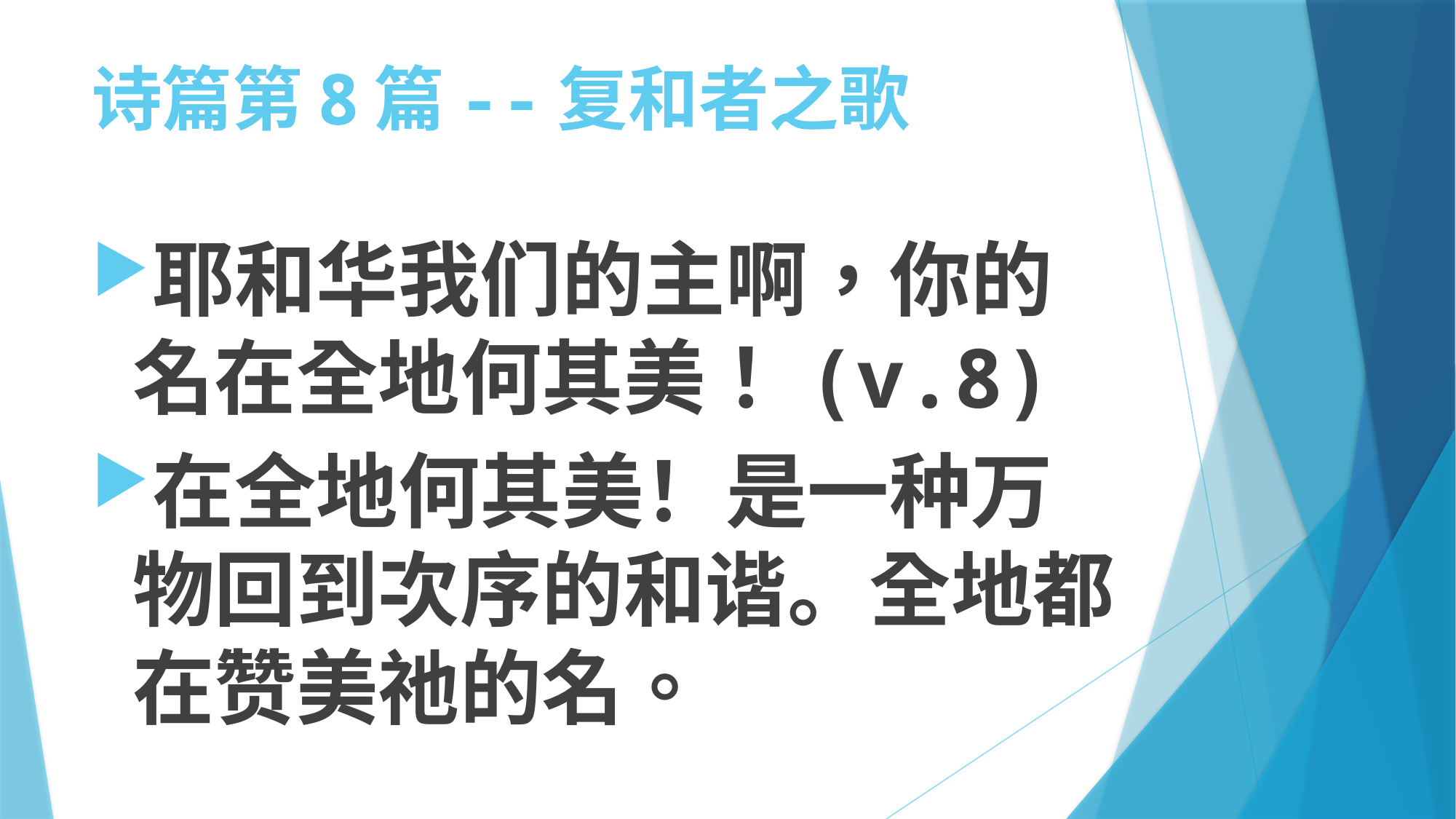

# 诗篇第8篇--复和者之歌
耶和华我们的主啊，你的名在全地何其美！(v.8)
在全地何其美！是一种万物回到次序的和谐。全地都在赞美祂的名。